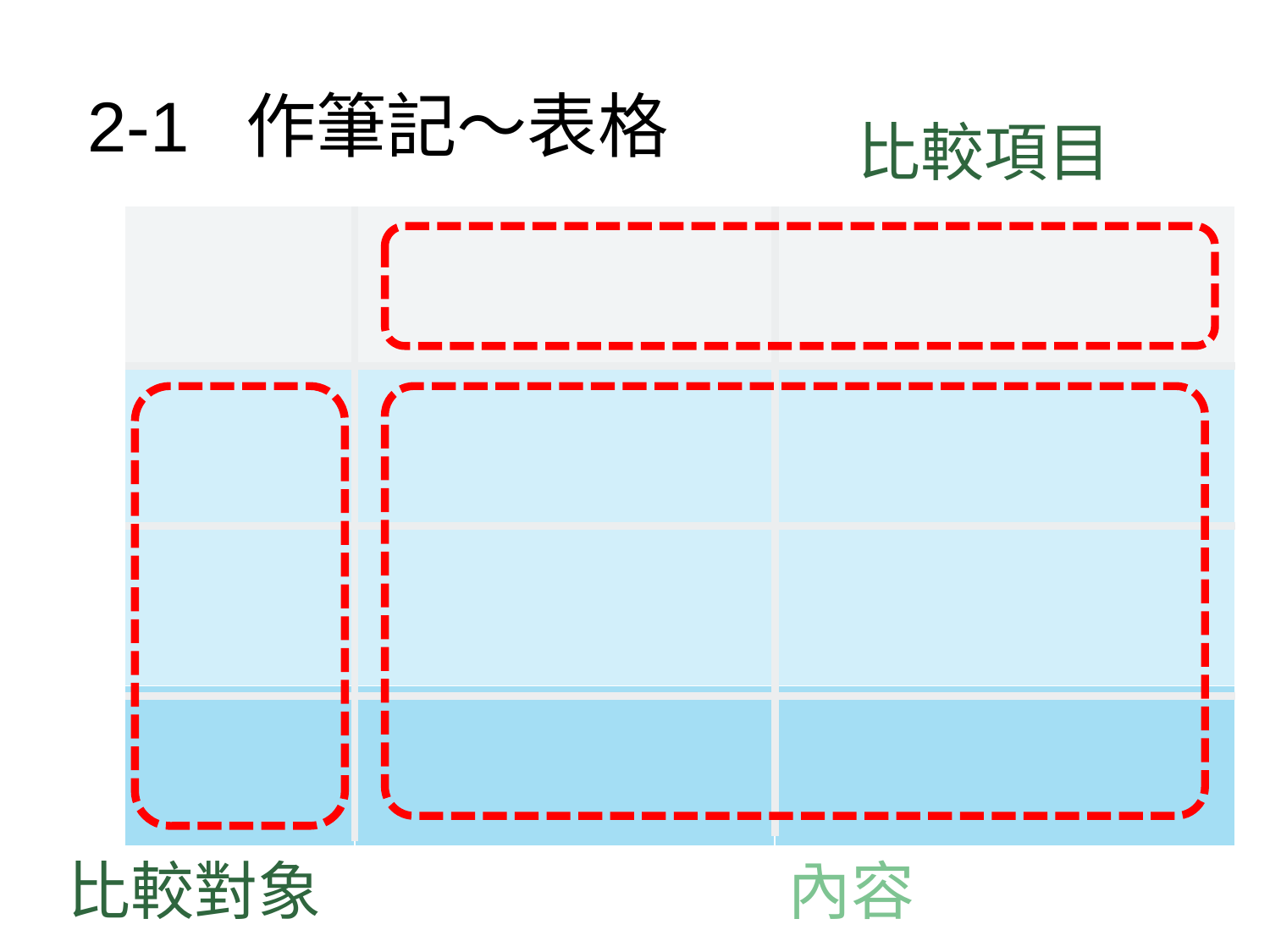

2-1  作筆記～表格
比較項目
|  |  |  |
| --- | --- | --- |
|  |  |  |
|  |  |  |
|  |  |  |

比較對象
內容